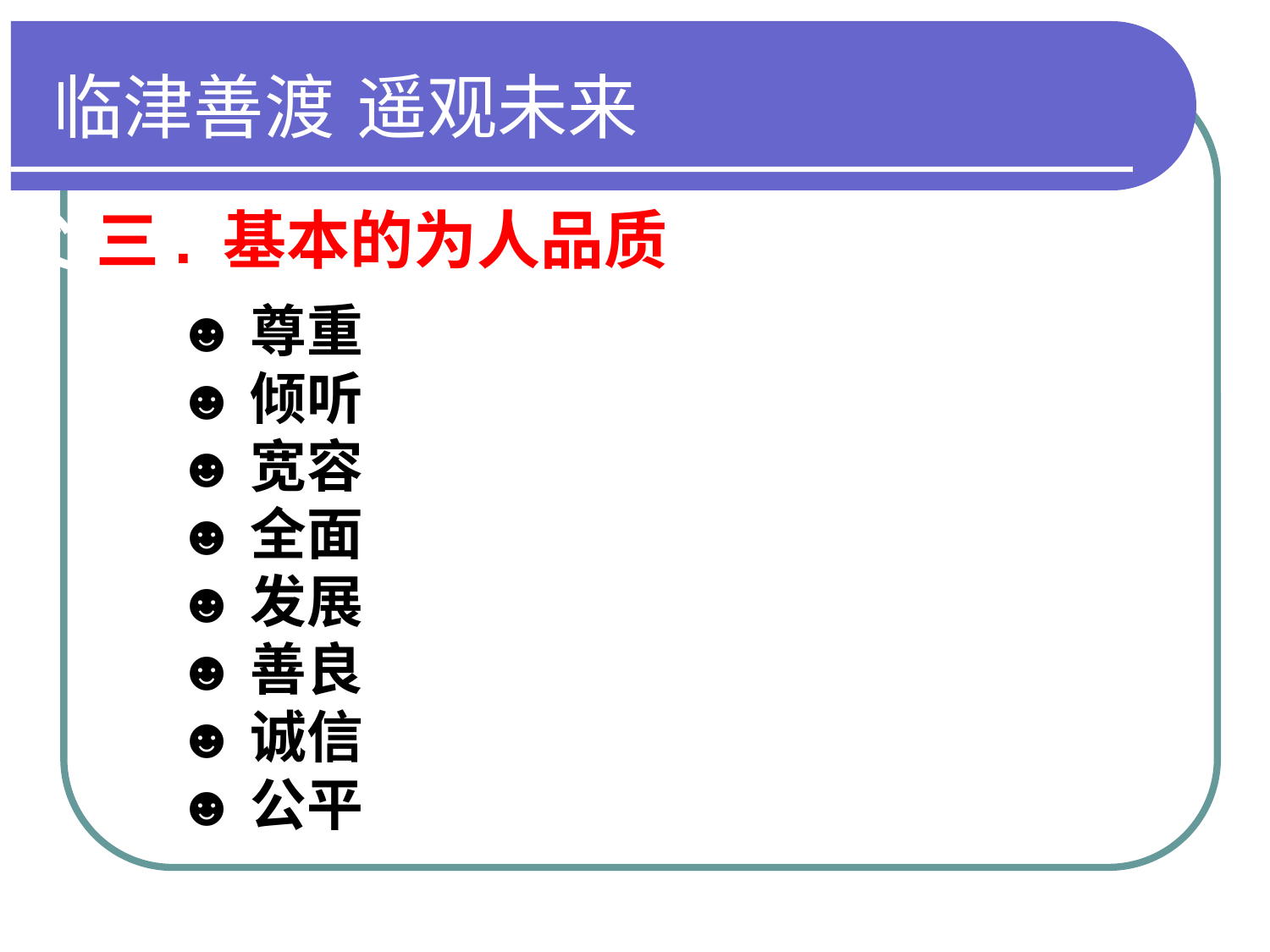

父母成长营（第一讲）走进初中生世界
三.	基本的为人品质
☻尊重
☻倾听
☻宽容
☻全面
☻发展
☻善良
☻诚信
☻公平